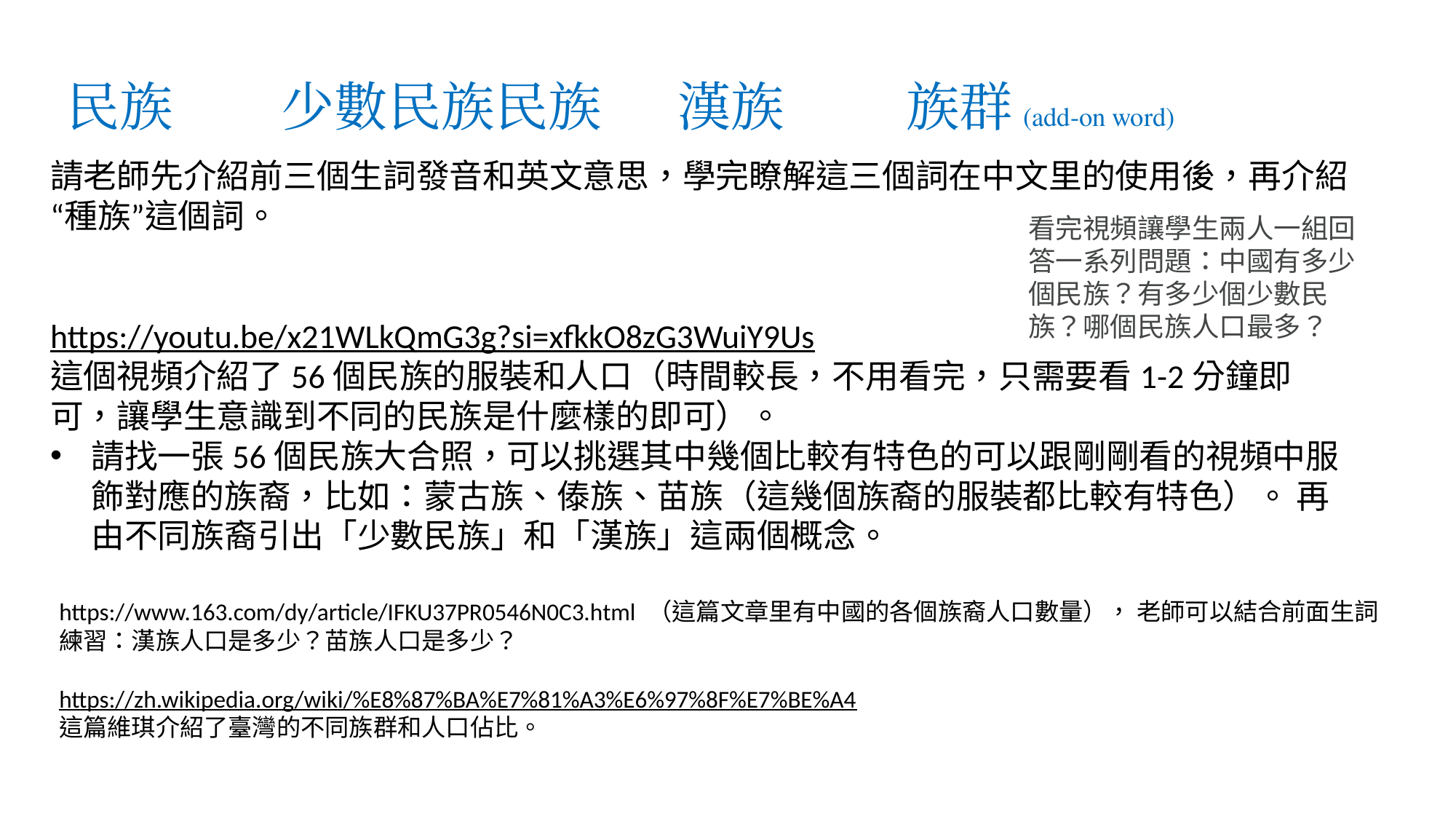

# 民族	   少數民族民族    	漢族	    族群(add-on word)
請老師先介紹前三個生詞發音和英文意思，學完瞭解這三個詞在中文里的使用後，再介紹“種族”這個詞。

https://youtu.be/x21WLkQmG3g?si=xfkkO8zG3WuiY9Us
這個視頻介紹了56個民族的服裝和人口（時間較長，不用看完，只需要看1-2分鐘即可，讓學生意識到不同的民族是什麼樣的即可）。
請找一張56個民族大合照，可以挑選其中幾個比較有特色的可以跟剛剛看的視頻中服飾對應的族裔，比如：蒙古族、傣族、苗族（這幾個族裔的服裝都比較有特色）。 再由不同族裔引出「少數民族」和「漢族」這兩個概念。
看完視頻讓學生兩人一組回答一系列問題：中國有多少個民族？有多少個少數民族？哪個民族人口最多？
https://www.163.com/dy/article/IFKU37PR0546N0C3.html （這篇文章里有中國的各個族裔人口數量）， 老師可以結合前面生詞練習：漢族人口是多少？苗族人口是多少？

https://zh.wikipedia.org/wiki/%E8%87%BA%E7%81%A3%E6%97%8F%E7%BE%A4
這篇維琪介紹了臺灣的不同族群和人口佔比。